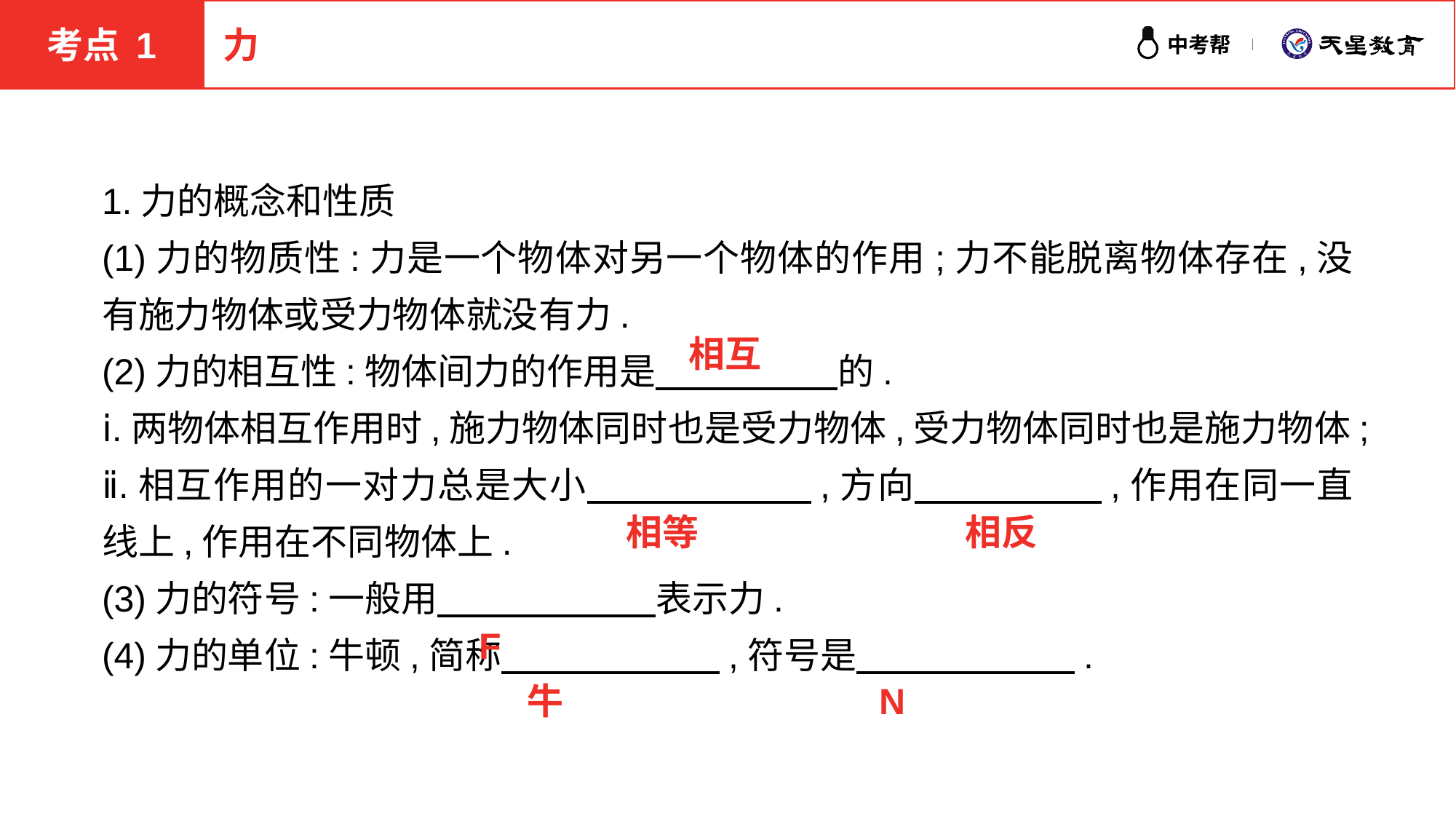

考点 1
力
1.力的概念和性质
(1)力的物质性:力是一个物体对另一个物体的作用;力不能脱离物体存在,没有施力物体或受力物体就没有力.
(2)力的相互性:物体间力的作用是　　　　　的.
ⅰ.两物体相互作用时,施力物体同时也是受力物体,受力物体同时也是施力物体;
ⅱ.相互作用的一对力总是大小　　　　　　,方向　　　　　,作用在同一直线上,作用在不同物体上.
(3)力的符号:一般用　　　　　　表示力.
(4)力的单位:牛顿,简称　　　　　　,符号是　　　　　　.
相互
相等
相反
F
牛
N